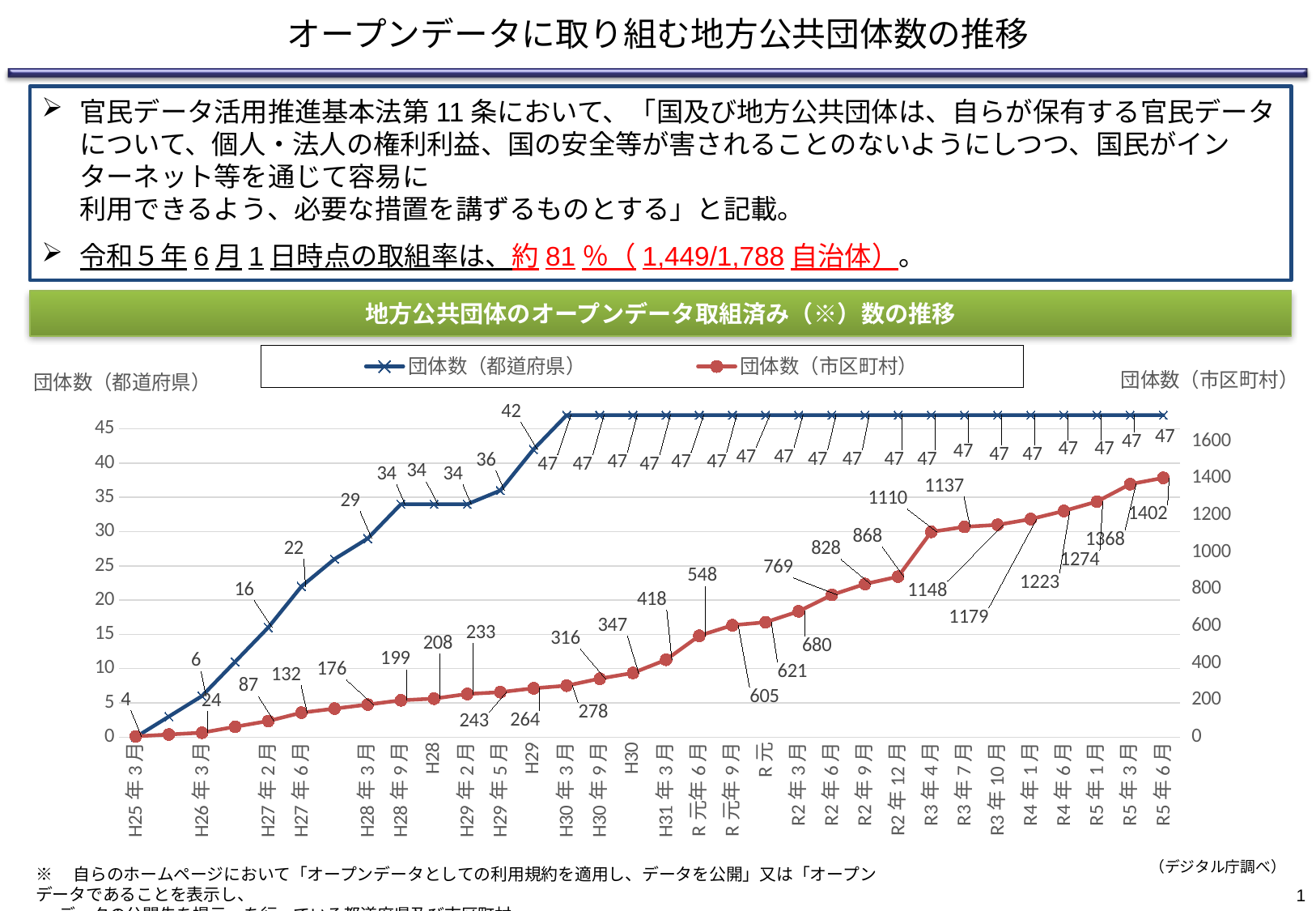

オープンデータに取り組む地方公共団体数の推移
官民データ活用推進基本法第11条において、「国及び地方公共団体は、自らが保有する官民データについて、個人・法人の権利利益、国の安全等が害されることのないようにしつつ、国民がインターネット等を通じて容易に
利用できるよう、必要な措置を講ずるものとする」と記載。
令和５年6月1日時点の取組率は、約81％（1,449/1,788自治体）。
地方公共団体のオープンデータ取組済み（※）数の推移

### Chart

| Category | 団体数（都道府県） | 団体数（市区町村） |
|---|---|---|
| H25年3月 | 0.0 | 4.0 |
|  | 3.0 | 14.0 |
| H26年3月 | 6.0 | 24.0 |
|  | 11.0 | 56.0 |
| H27年2月 | 16.0 | 87.0 |
| H27年6月 | 22.0 | 132.0 |
|  | 26.0 | 154.0 |
| H28年3月 | 29.0 | 176.0 |
| H28年9月 | 34.0 | 199.0 |
| H28年12月 | 34.0 | 208.0 |
| H29年2月 | 34.0 | 233.0 |
| H29年5月 | 36.0 | 243.0 |
| H29年12月 | 42.0 | 264.0 |
| H30年3月 | 47.0 | 278.0 |
| H30年9月 | 47.0 | 316.0 |
| H30年12月 | 47.0 | 347.0 |
| H31年3月 | 47.0 | 418.0 |
| R元年6月 | 47.0 | 548.0 |
| R元年9月 | 47.0 | 605.0 |
| R元年12月 | 47.0 | 621.0 |
| R2年3月 | 47.0 | 680.0 |
| R2年6月 | 47.0 | 769.0 |
| R2年9月 | 47.0 | 828.0 |
| R2年12月 | 47.0 | 868.0 |
| R3年4月 | 47.0 | 1110.0 |
| R3年7月 | 47.0 | 1137.0 |
| R3年10月 | 47.0 | 1148.0 |
| R4年1月 | 47.0 | 1179.0 |
| R4年6月 | 47.0 | 1223.0 |
| R5年1月 | 47.0 | 1274.0 |
| R5年3月 | 47.0 | 1368.0 |
| R5年6月 | 47.0 | 1402.0 |
（デジタル庁調べ）
※　自らのホームページにおいて「オープンデータとしての利用規約を適用し、データを公開」又は「オープンデータであることを表示し、
     データの公開先を提示」を行っている都道府県及び市区町村。
1